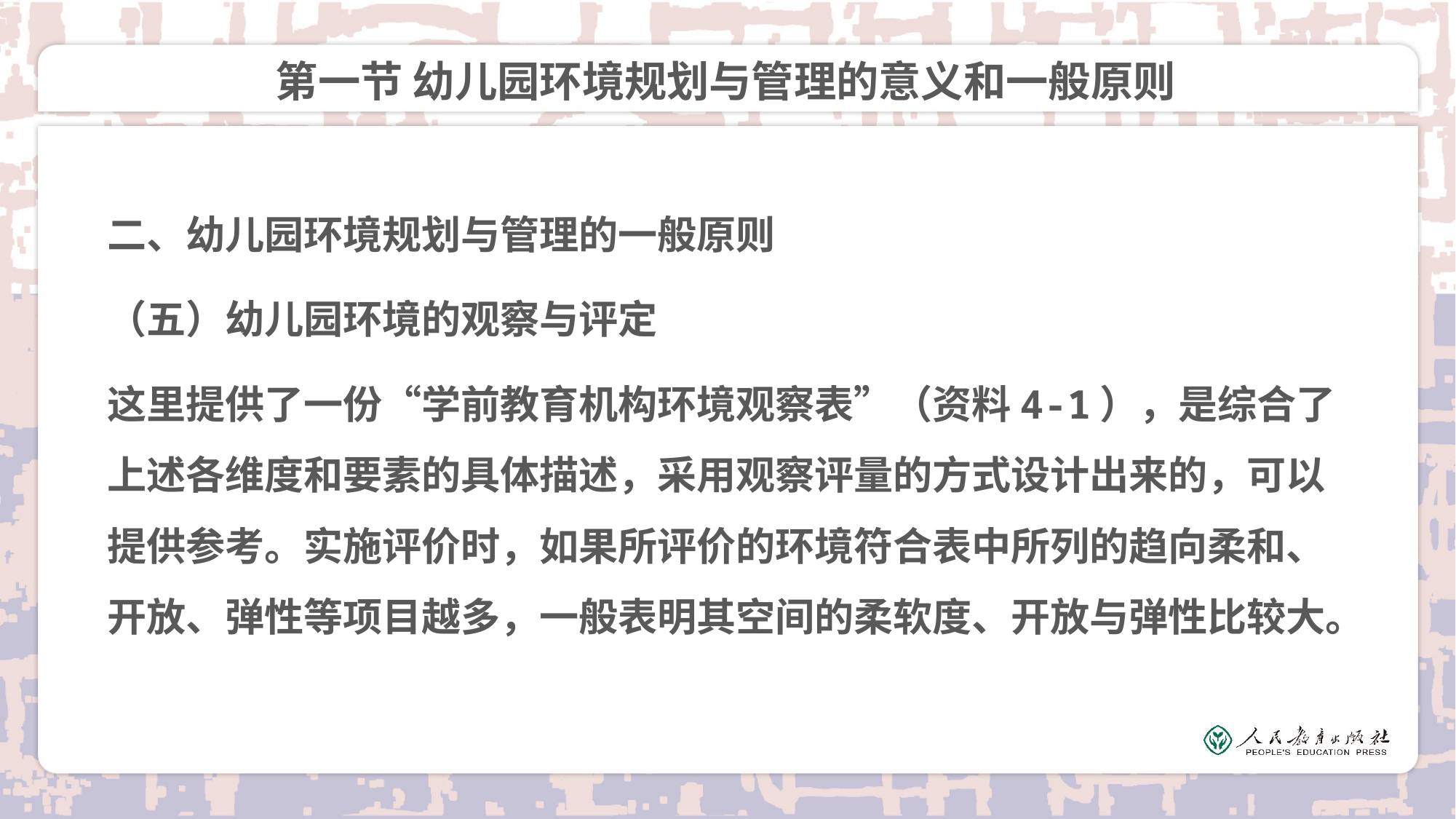

# 第一节 幼儿园环境规划与管理的意义和一般原则
二、幼儿园环境规划与管理的一般原则
（五）幼儿园环境的观察与评定
这里提供了一份“学前教育机构环境观察表”（资料4-1），是综合了上述各维度和要素的具体描述，采用观察评量的方式设计出来的，可以提供参考。实施评价时，如果所评价的环境符合表中所列的趋向柔和、开放、弹性等项目越多，一般表明其空间的柔软度、开放与弹性比较大。